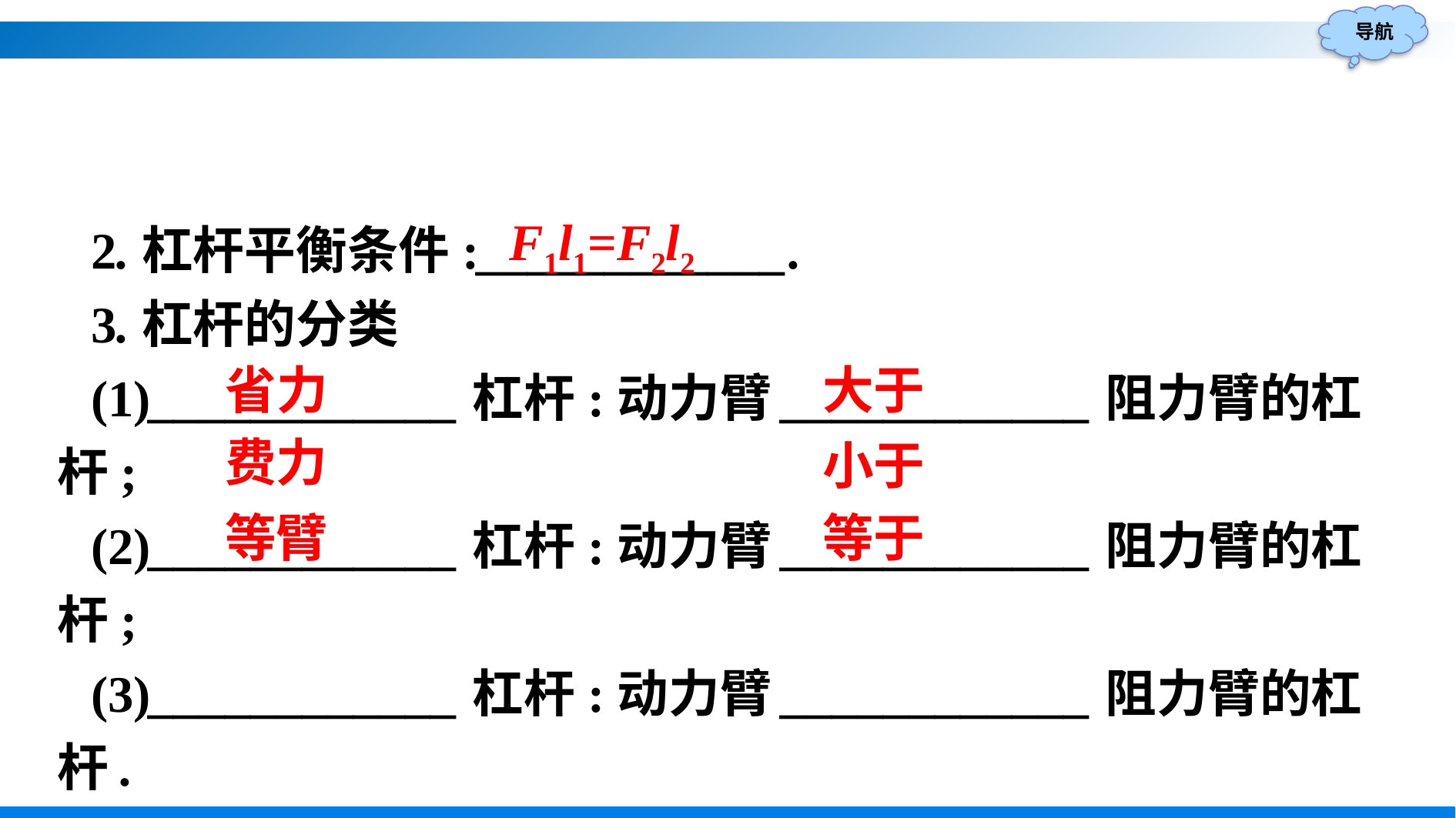

2.杠杆平衡条件:____________.
3.杠杆的分类
(1)____________杠杆:动力臂____________阻力臂的杠杆;
(2)____________杠杆:动力臂____________阻力臂的杠杆;
(3)____________杠杆:动力臂____________阻力臂的杠杆.
F1l1=F2l2
大于
省力
费力
小于
等臂
等于